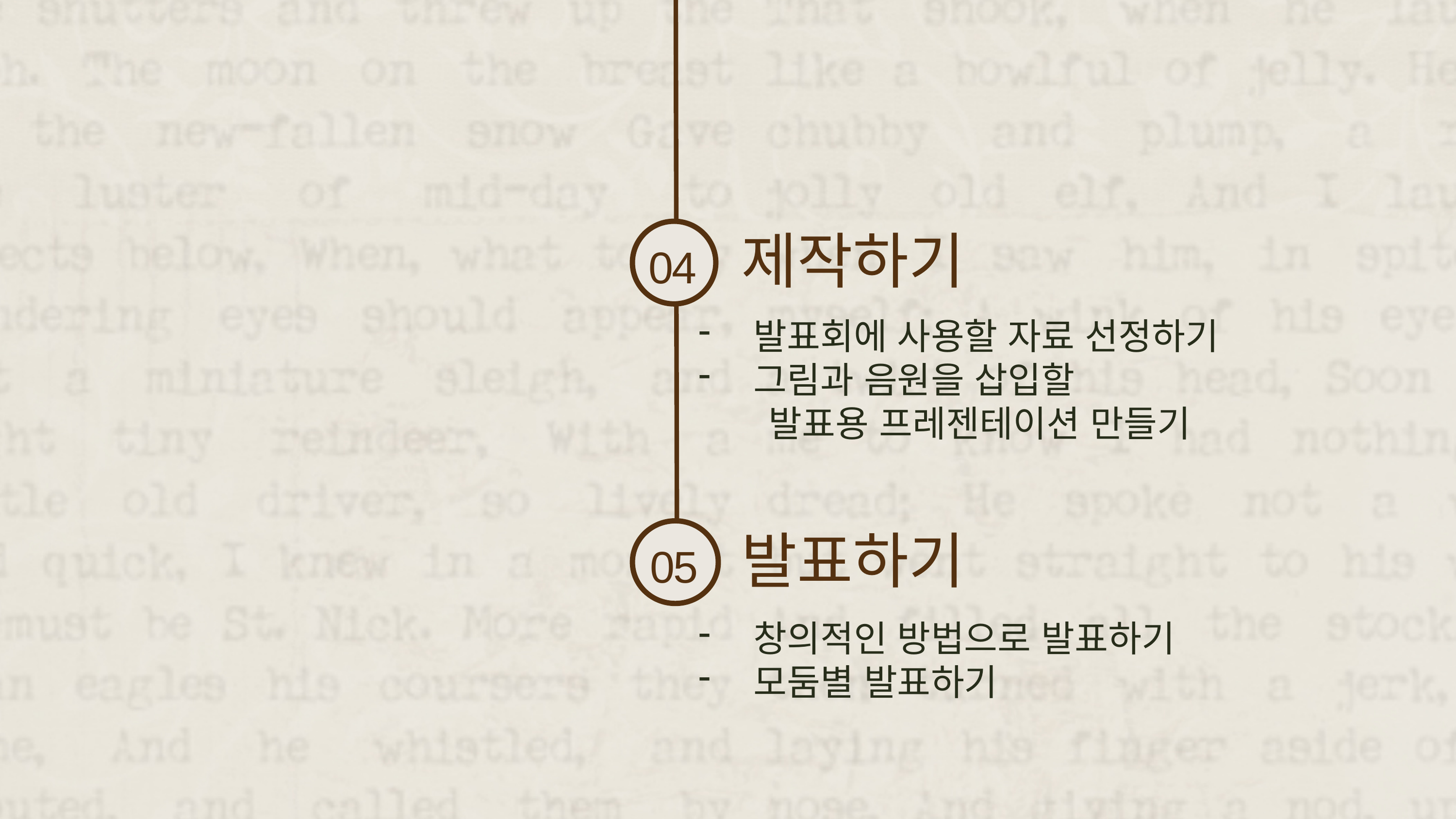

제작하기

04
발표회에 사용할 자료 선정하기
그림과 음원을 삽입할
      발표용 프레젠테이션 만들기
발표하기

05
창의적인 방법으로 발표하기
모둠별 발표하기